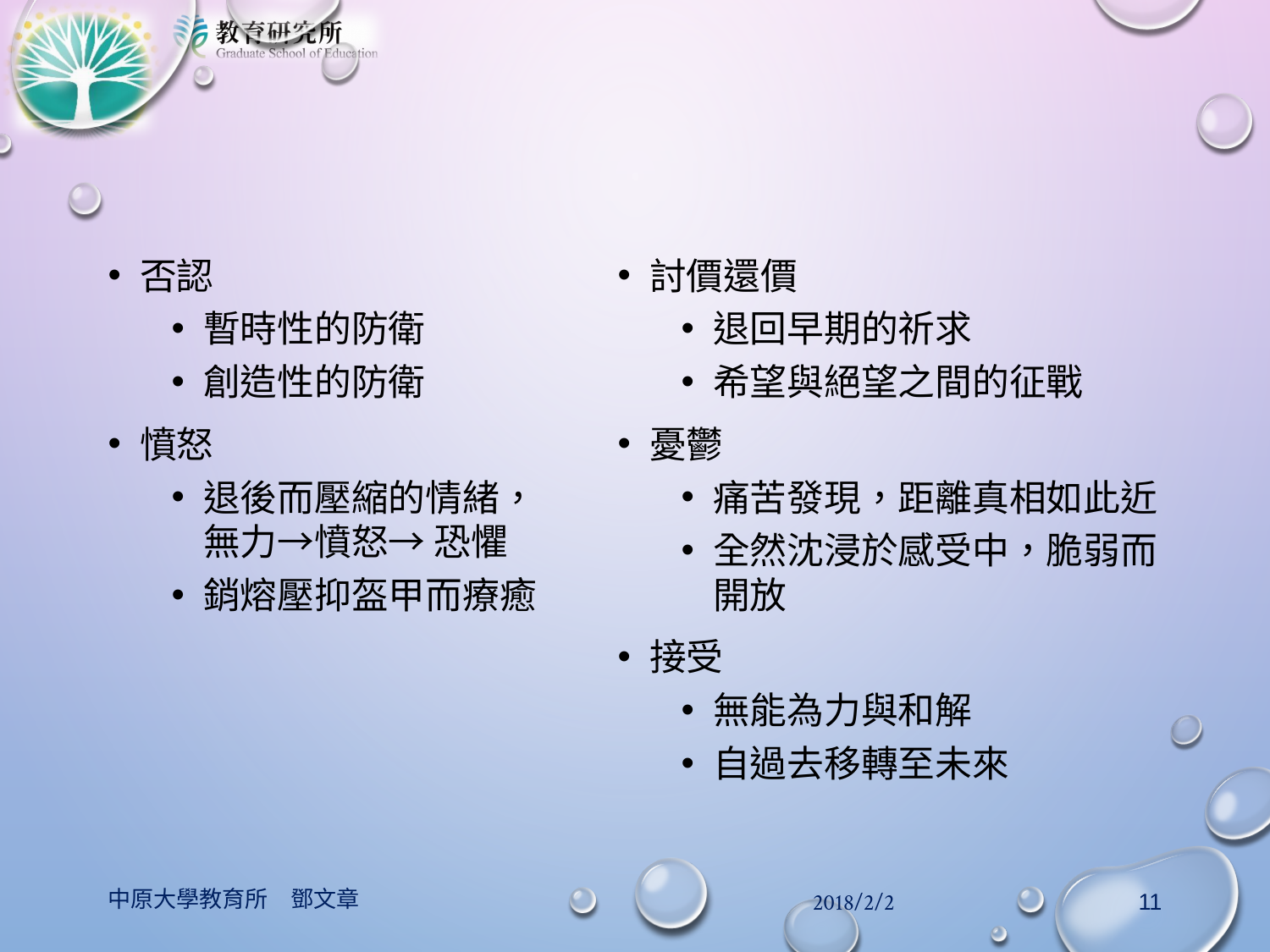

#
否認
暫時性的防衛
創造性的防衛
憤怒
退後而壓縮的情緒，無力→憤怒→ 恐懼
銷熔壓抑盔甲而療癒
討價還價
退回早期的祈求
希望與絕望之間的征戰
憂鬱
痛苦發現，距離真相如此近
全然沈浸於感受中，脆弱而開放
接受
無能為力與和解
自過去移轉至未來

中原大學教育所　鄧文章
2018/2/2
11